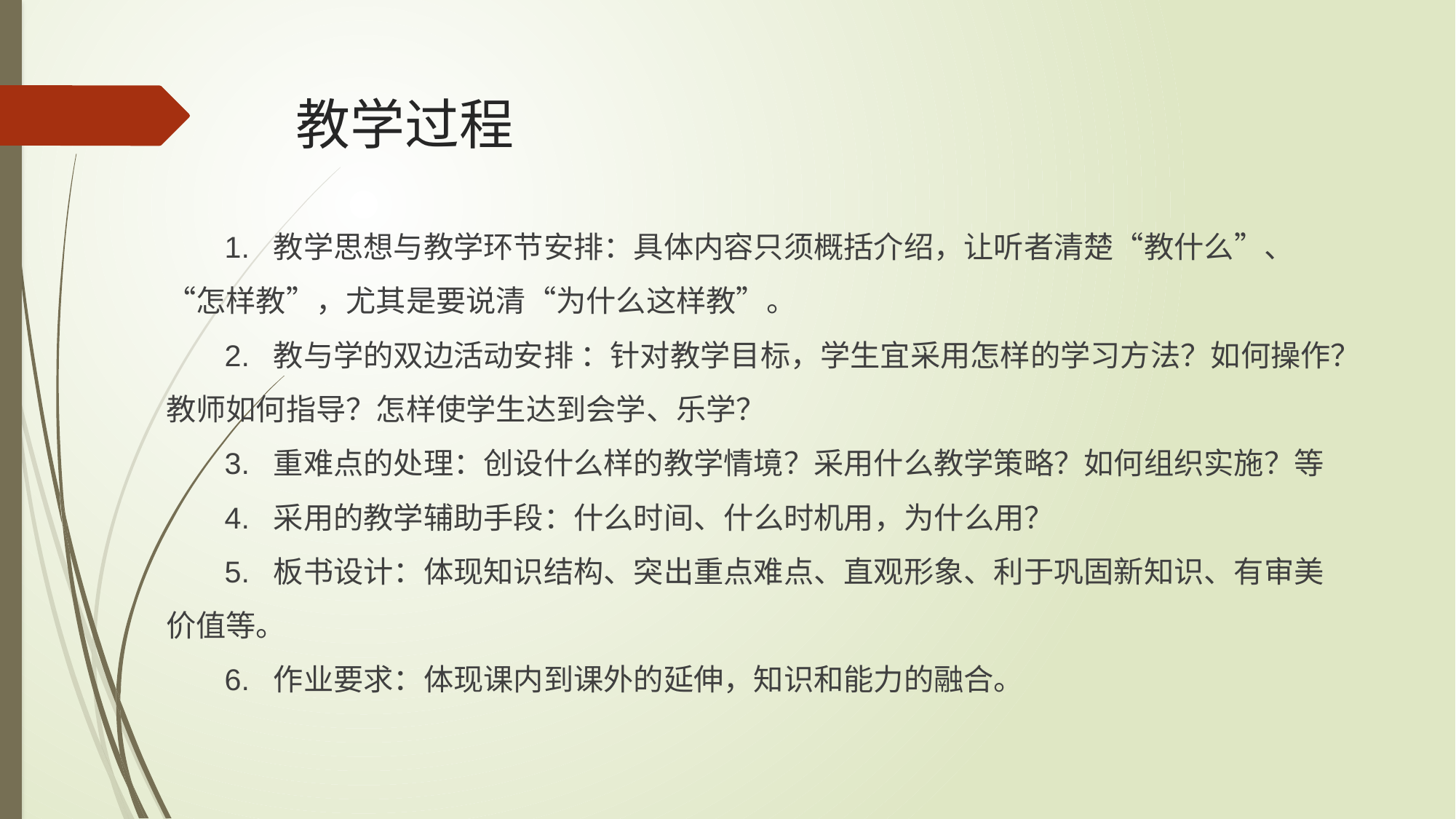

# 教学过程
       1.  教学思想与教学环节安排：具体内容只须概括介绍，让听者清楚“教什么”、“怎样教”，尤其是要说清“为什么这样教”。
       2.  教与学的双边活动安排 ：针对教学目标，学生宜采用怎样的学习方法？如何操作？教师如何指导？怎样使学生达到会学、乐学？
       3.  重难点的处理：创设什么样的教学情境？采用什么教学策略？如何组织实施？等
       4.  采用的教学辅助手段：什么时间、什么时机用，为什么用？
       5.  板书设计：体现知识结构、突出重点难点、直观形象、利于巩固新知识、有审美价值等。
       6.  作业要求：体现课内到课外的延伸，知识和能力的融合。